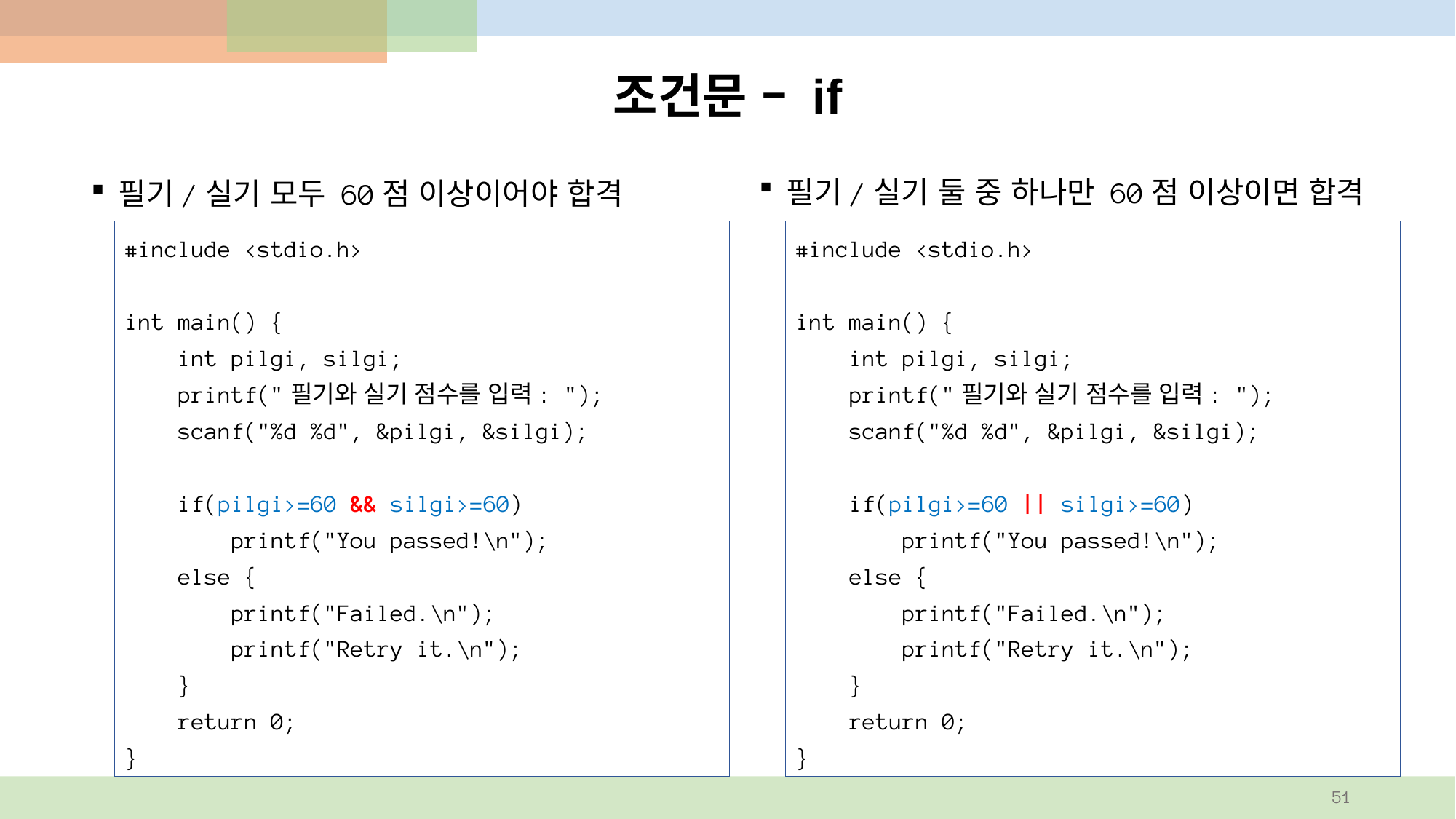

# 조건문 – if
필기/실기 둘 중 하나만 60점 이상이면 합격

필기/실기 모두 60점 이상이어야 합격
#include <stdio.h>

int main() {
    int pilgi, silgi;
    printf("필기와 실기 점수를 입력: ");
    scanf("%d %d", &pilgi, &silgi);

    if(pilgi>=60 && silgi>=60)
        printf("You passed!\n");
    else {
        printf("Failed.\n");
        printf("Retry it.\n");
    }
    return 0;
}
#include <stdio.h>

int main() {
    int pilgi, silgi;
    printf("필기와 실기 점수를 입력: ");
    scanf("%d %d", &pilgi, &silgi);

    if(pilgi>=60 || silgi>=60)
        printf("You passed!\n");
    else {
        printf("Failed.\n");
        printf("Retry it.\n");
    }
    return 0;
}
51